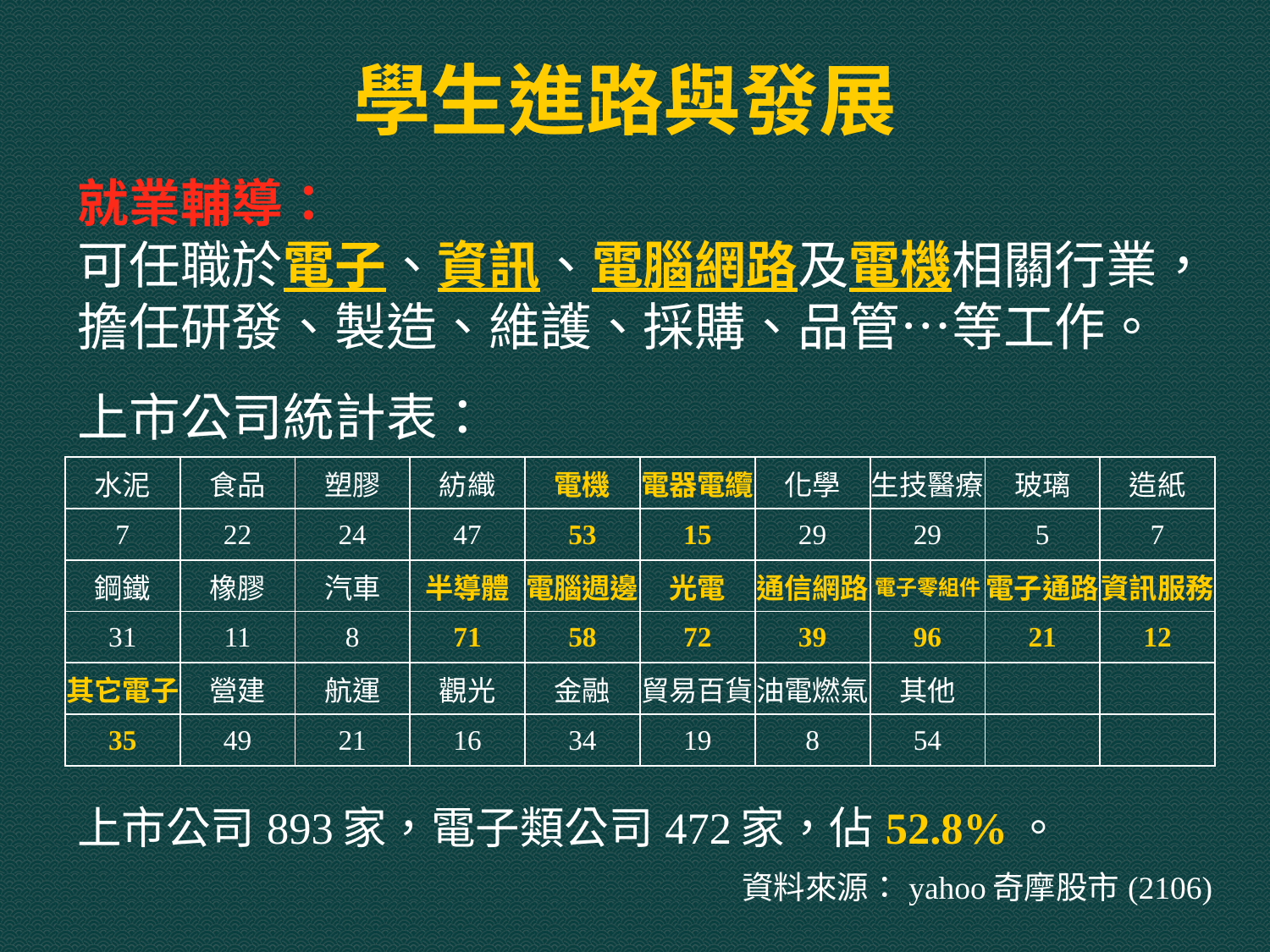

學生進路與發展
就業輔導：
可任職於電子、資訊、電腦網路及電機相關行業，擔任研發、製造、維護、採購、品管…等工作。
上市公司統計表：

| 水泥 | 食品 | 塑膠 | 紡織 | 電機 | 電器電纜 | 化學 | 生技醫療 | 玻璃 | 造紙 |
| --- | --- | --- | --- | --- | --- | --- | --- | --- | --- |
| 7 | 22 | 24 | 47 | 53 | 15 | 29 | 29 | 5 | 7 |
| 鋼鐵 | 橡膠 | 汽車 | 半導體 | 電腦週邊 | 光電 | 通信網路 | 電子零組件 | 電子通路 | 資訊服務 |
| 31 | 11 | 8 | 71 | 58 | 72 | 39 | 96 | 21 | 12 |
| 其它電子 | 營建 | 航運 | 觀光 | 金融 | 貿易百貨 | 油電燃氣 | 其他 |  |  |
| 35 | 49 | 21 | 16 | 34 | 19 | 8 | 54 |  |  |
上市公司893家，電子類公司472家，佔52.8%。
資料來源：yahoo奇摩股市(2106)